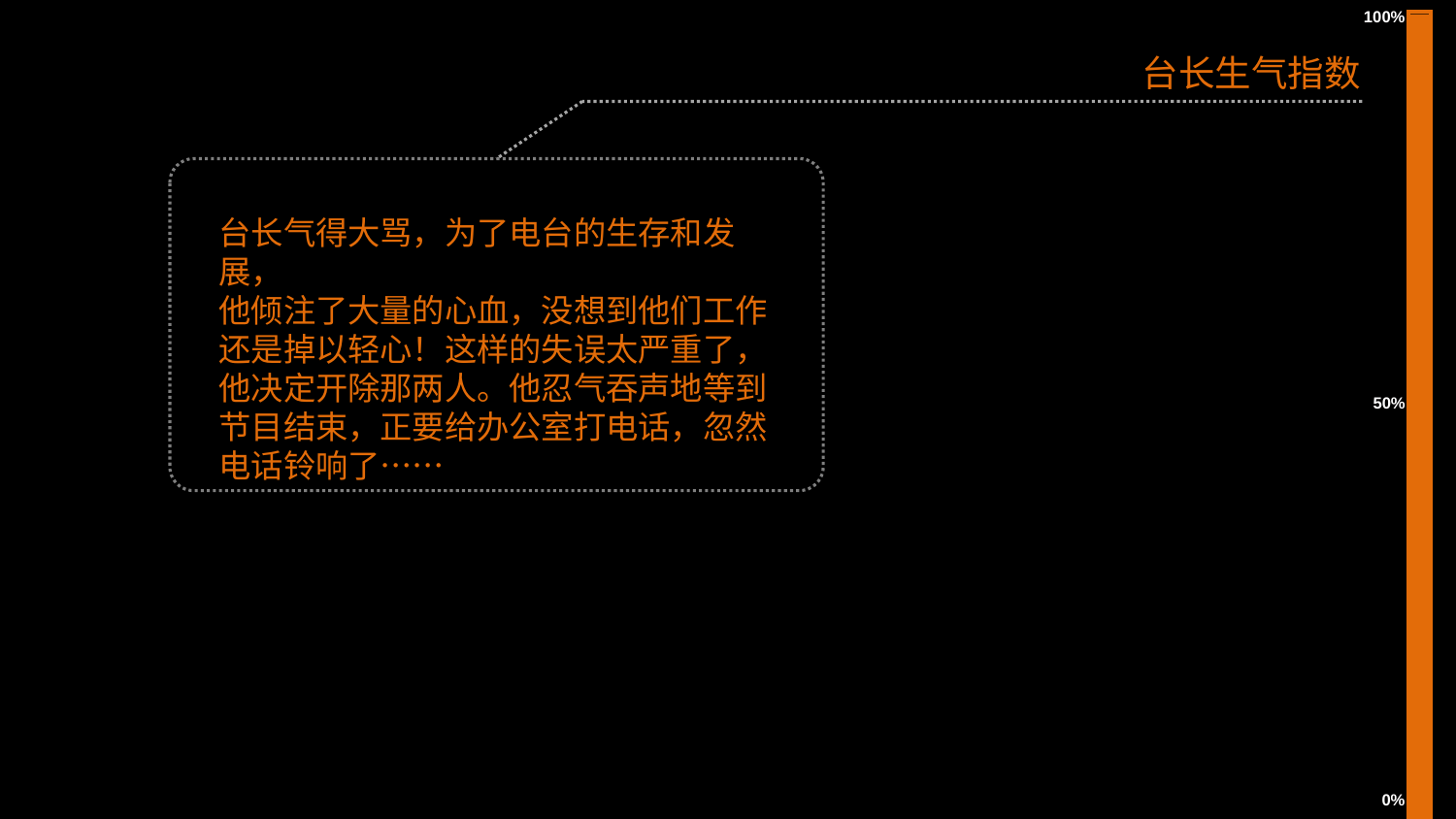

100%

50%
0%

台长生气指数

台长气得大骂，为了电台的生存和发展，
他倾注了大量的心血，没想到他们工作
还是掉以轻心！这样的失误太严重了，
他决定开除那两人。他忍气吞声地等到
节目结束，正要给办公室打电话，忽然
电话铃响了……